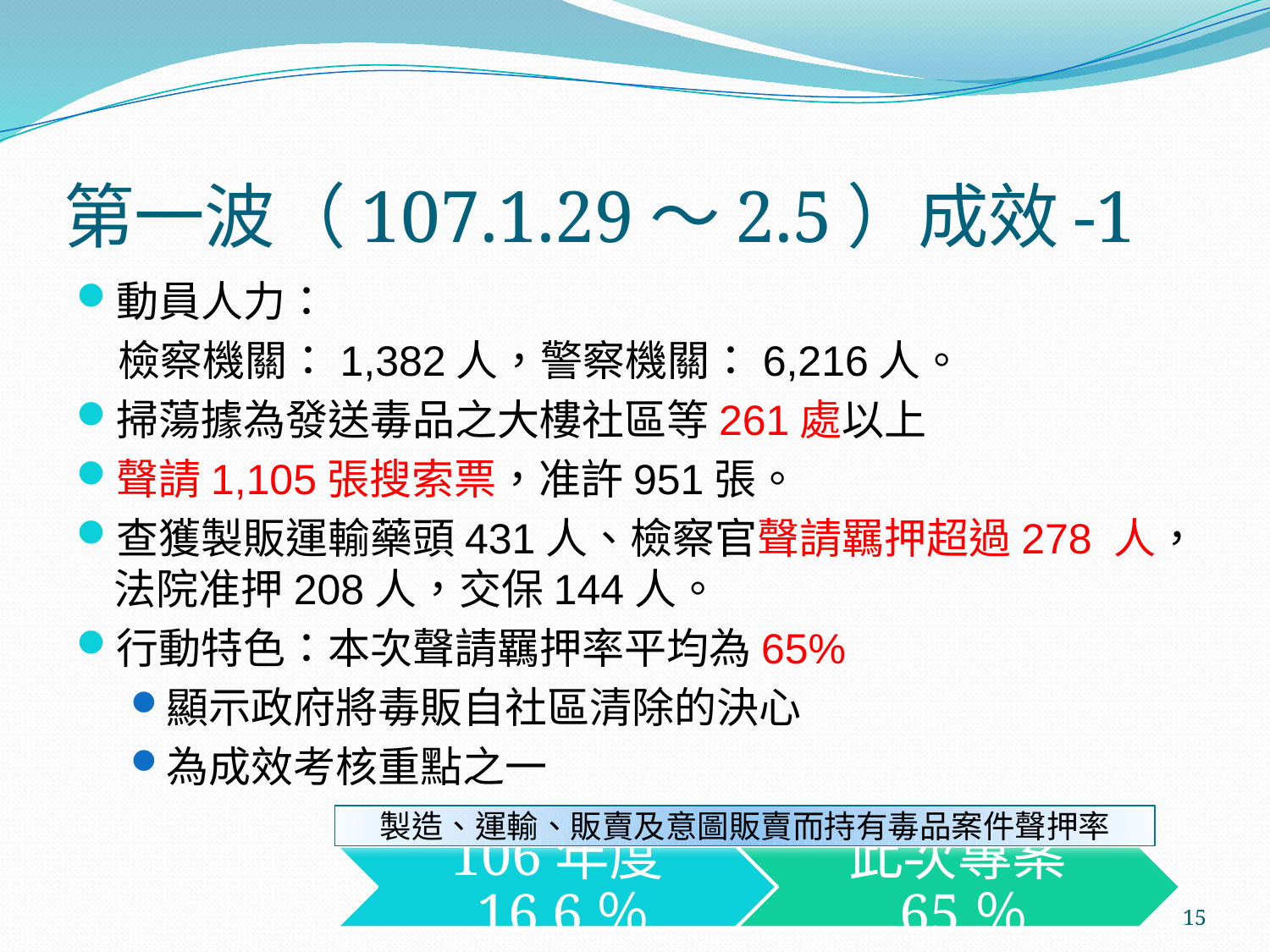

# 第一波（107.1.29～2.5）成效-1
動員人力：
　檢察機關：1,382人，警察機關：6,216人。
掃蕩據為發送毒品之大樓社區等261處以上
聲請1,105張搜索票，准許951張。
查獲製販運輸藥頭431人、檢察官聲請羈押超過278 人，法院准押208人，交保144人。
行動特色：本次聲請羈押率平均為65%
顯示政府將毒販自社區清除的決心
為成效考核重點之一

製造、運輸、販賣及意圖販賣而持有毒品案件聲押率
106年度16.6％
此次專案65％
15